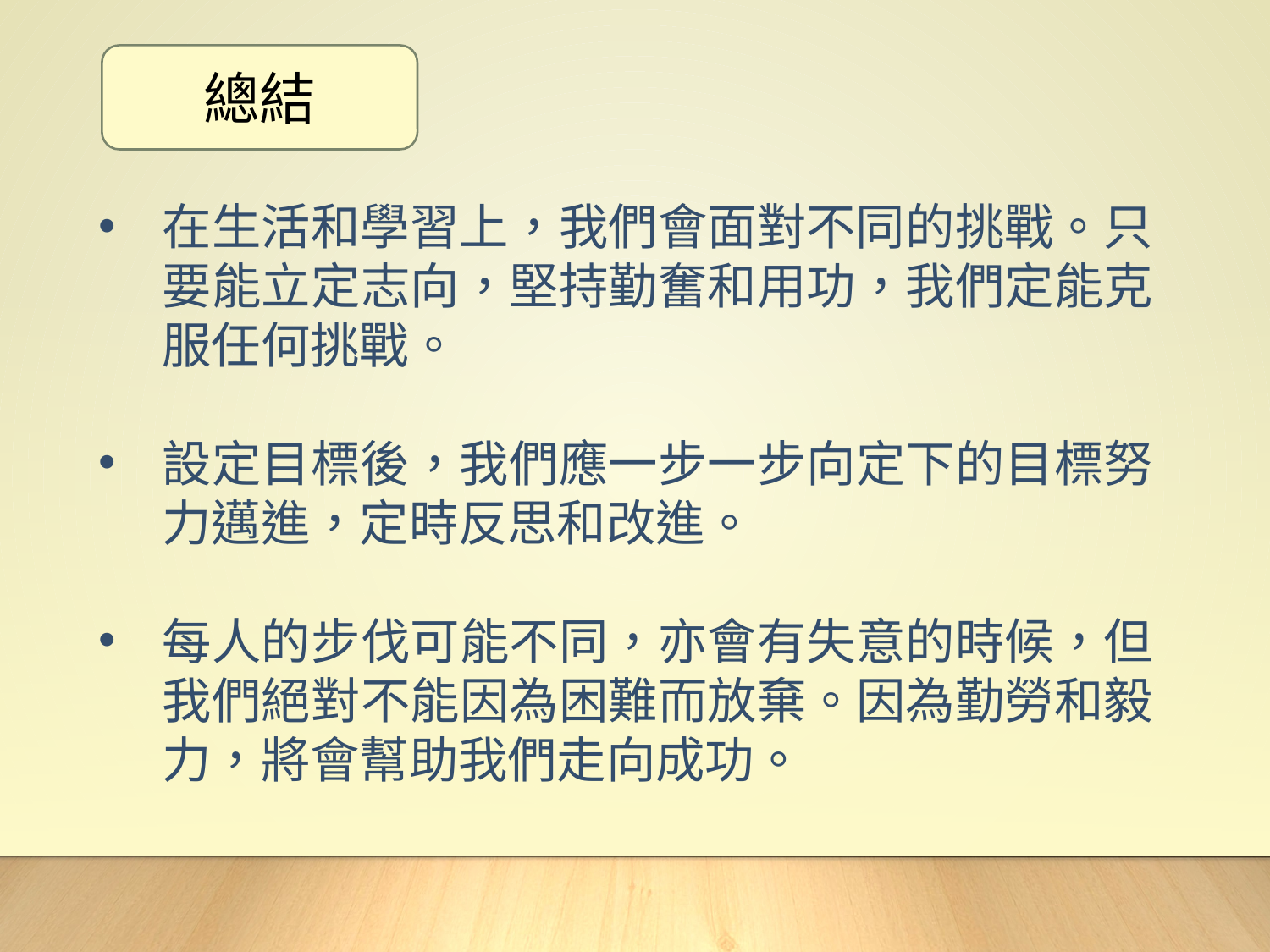

總結
在生活和學習上，我們會面對不同的挑戰。只要能立定志向，堅持勤奮和用功，我們定能克服任何挑戰。

設定目標後，我們應一步一步向定下的目標努力邁進，定時反思和改進。

每人的步伐可能不同，亦會有失意的時候，但我們絕對不能因為困難而放棄。因為勤勞和毅力，將會幫助我們走向成功。